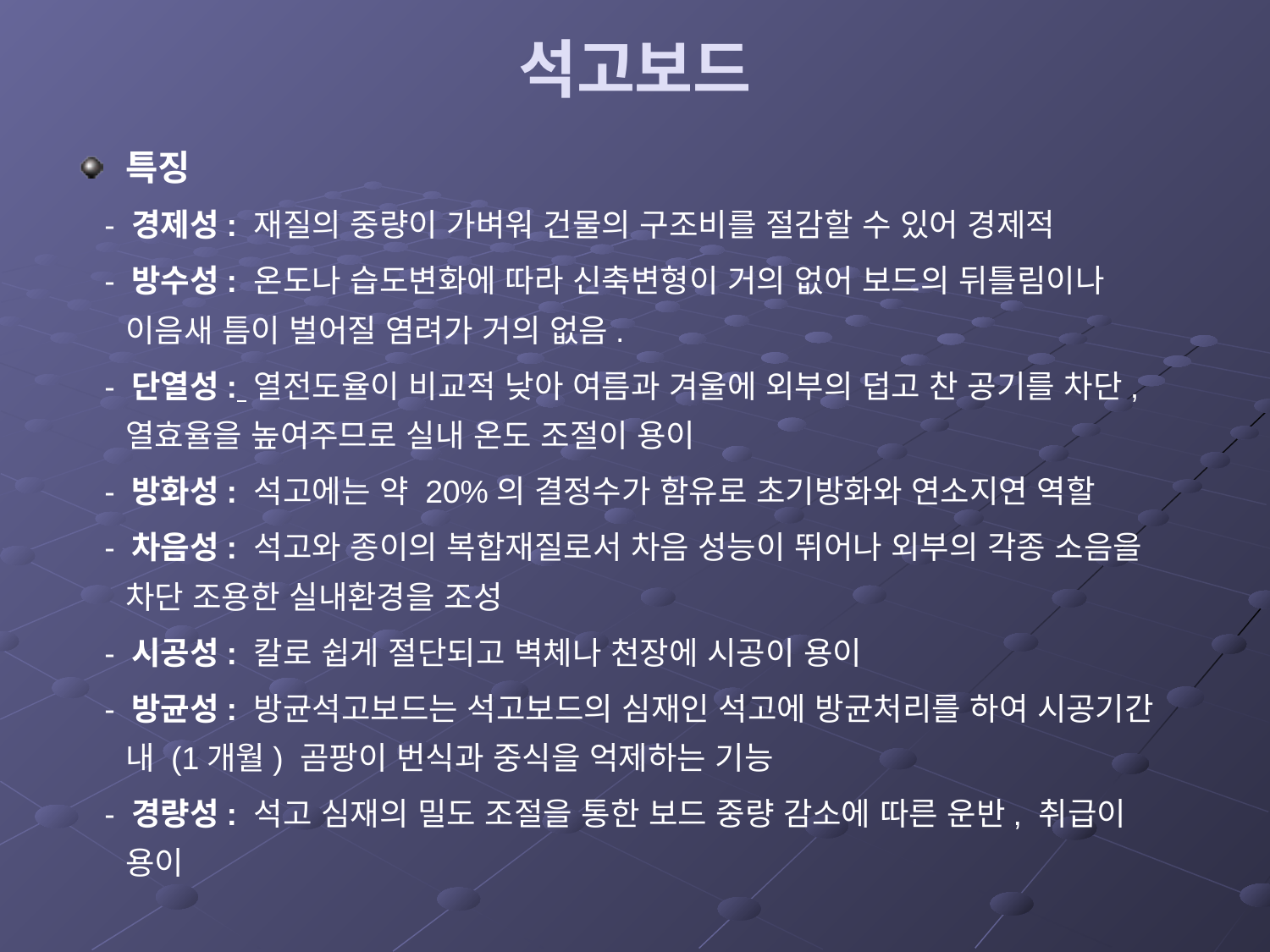

# 석고보드
특징
   - 경제성: 재질의 중량이 가벼워 건물의 구조비를 절감할 수 있어 경제적
   - 방수성: 온도나 습도변화에 따라 신축변형이 거의 없어 보드의 뒤틀림이나 이음새 틈이 벌어질 염려가 거의 없음.
   - 단열성: 열전도율이 비교적 낮아 여름과 겨울에 외부의 덥고 찬 공기를 차단, 열효율을 높여주므로 실내 온도 조절이 용이
   - 방화성: 석고에는 약 20%의 결정수가 함유로 초기방화와 연소지연 역할
   - 차음성: 석고와 종이의 복합재질로서 차음 성능이 뛰어나 외부의 각종 소음을 차단 조용한 실내환경을 조성
   - 시공성: 칼로 쉽게 절단되고 벽체나 천장에 시공이 용이
   - 방균성: 방균석고보드는 석고보드의 심재인 석고에 방균처리를 하여 시공기간 내 (1개월) 곰팡이 번식과 중식을 억제하는 기능
   - 경량성: 석고 심재의 밀도 조절을 통한 보드 중량 감소에 따른 운반, 취급이 용이